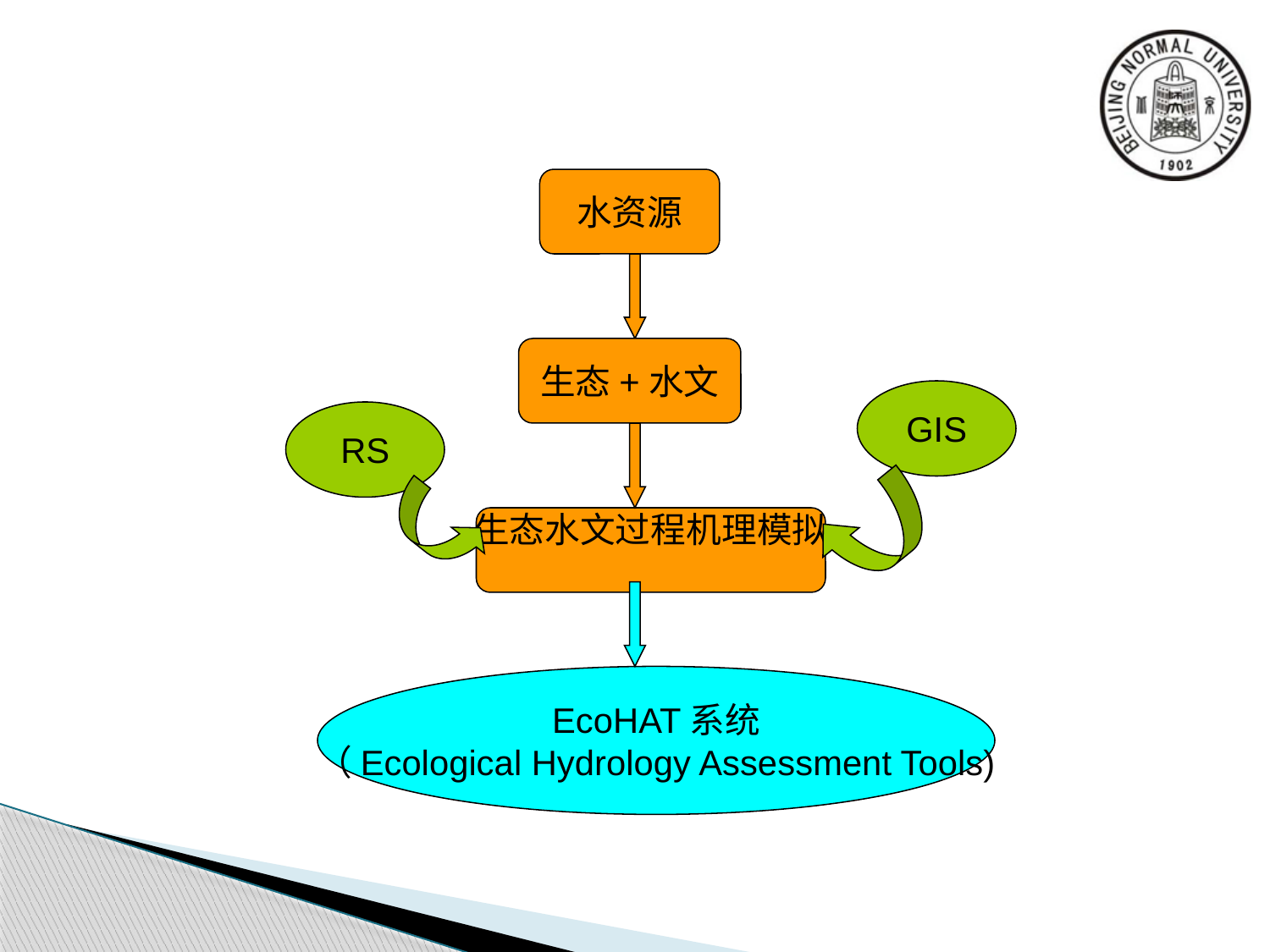

#
水资源

生态+水文
GIS
RS

生态水文过程机理模拟

EcoHAT系统
（Ecological Hydrology Assessment Tools)